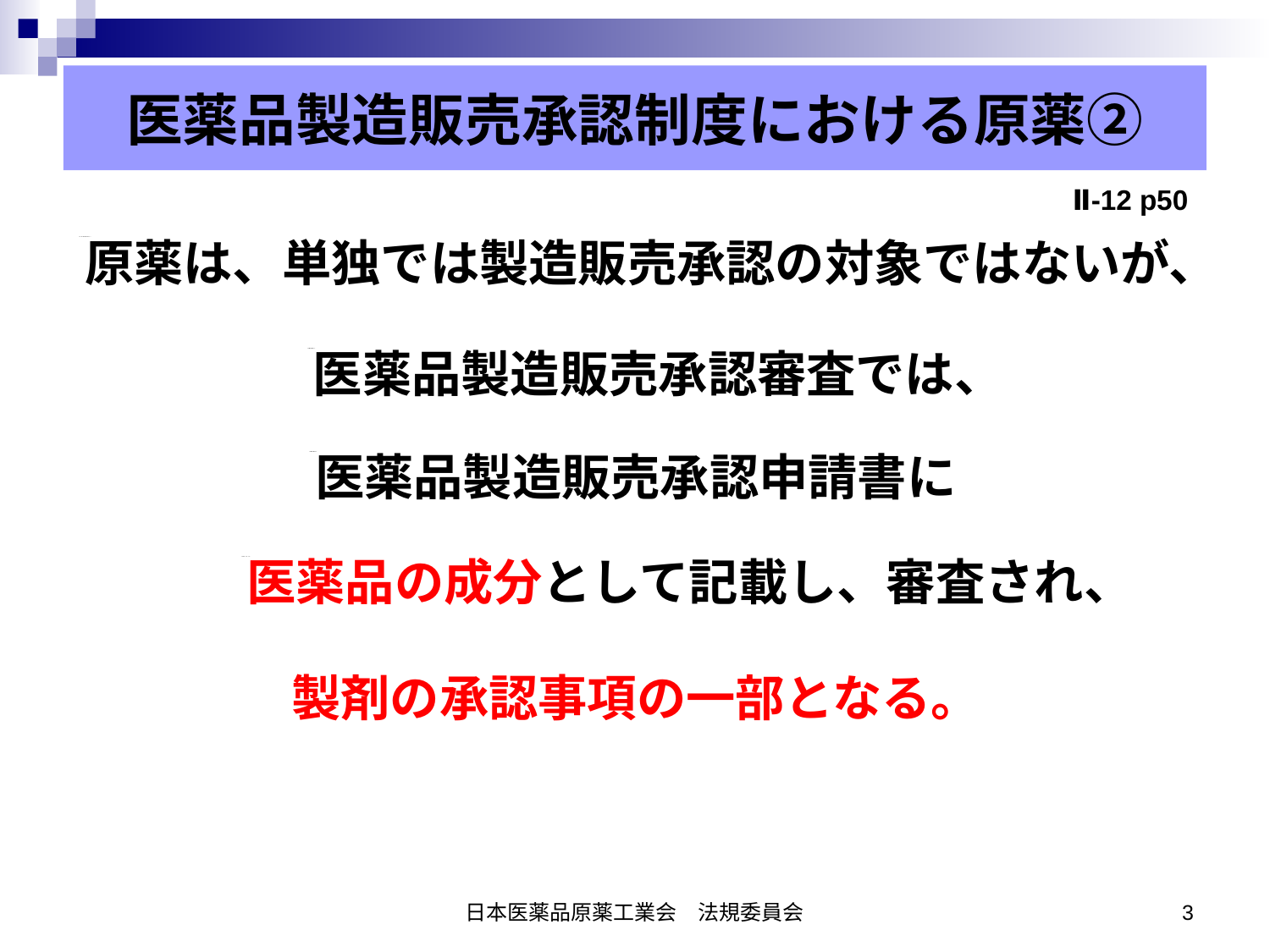

医薬品製造販売承認制度における原薬②
Ⅱ-12 p50
原薬は、単独では製造販売承認の対象ではないが、

医薬品製造販売承認審査では、
医薬品製造販売承認申請書に
医薬品の成分として記載し、審査され、
製剤の承認事項の一部となる。
日本医薬品原薬工業会　法規委員会
3